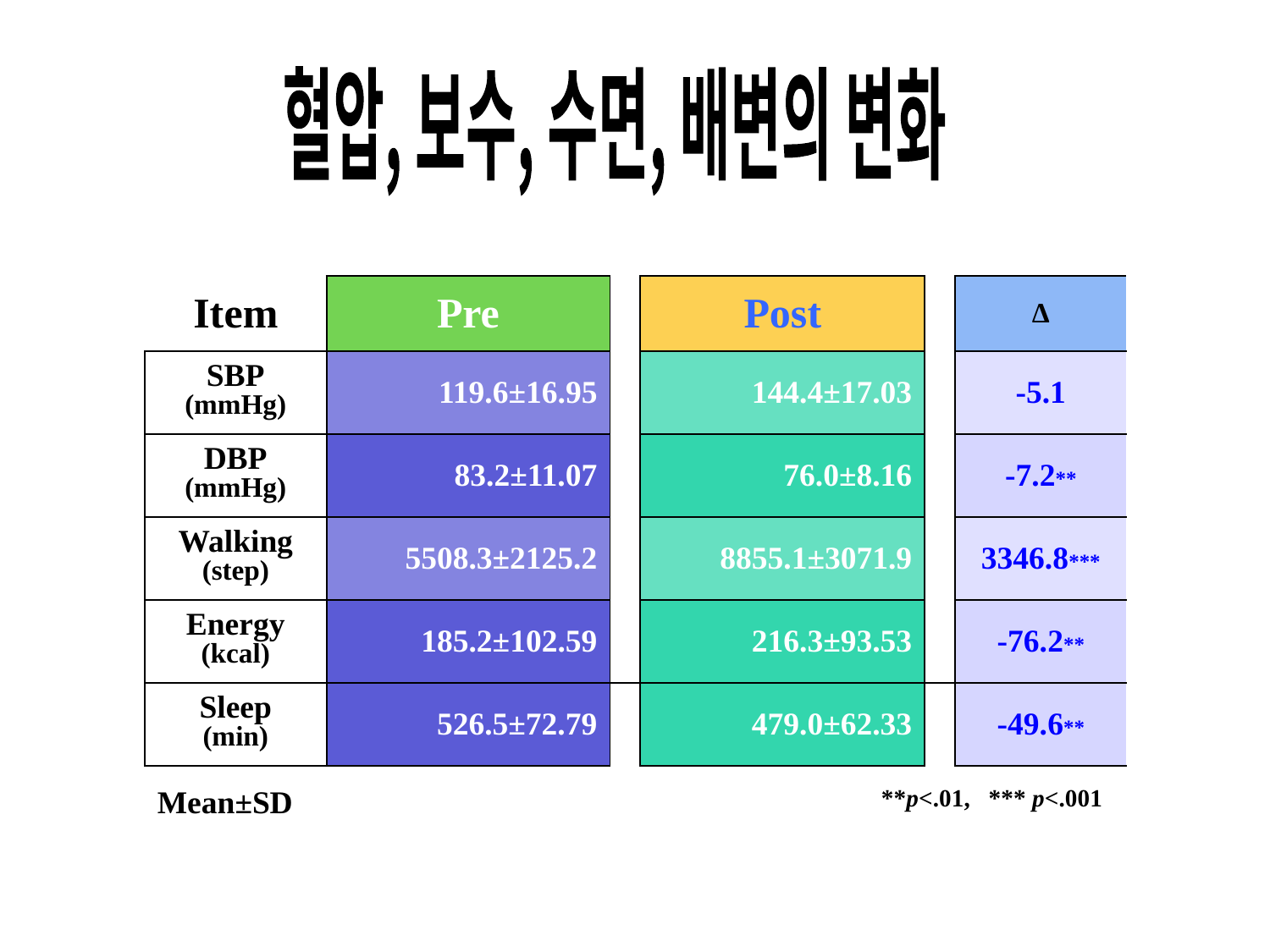

혈압, 보수, 수면, 배변의 변화
| Item | Pre |  | Post |  | ∆ |
| --- | --- | --- | --- | --- | --- |
| SBP (mmHg) | 119.6±16.95 |  | 144.4±17.03 |  | -5.1 |
| DBP (mmHg) | 83.2±11.07 |  | 76.0±8.16 |  | -7.2\*\* |
| Walking (step) | 5508.3±2125.2 |  | 8855.1±3071.9 |  | 3346.8\*\*\* |
| Energy (kcal) | 185.2±102.59 |  | 216.3±93.53 |  | -76.2\*\* |
| Sleep (min) | 526.5±72.79 |  | 479.0±62.33 |  | -49.6\*\* |
Mean±SD
**p<.01,   *** p<.001